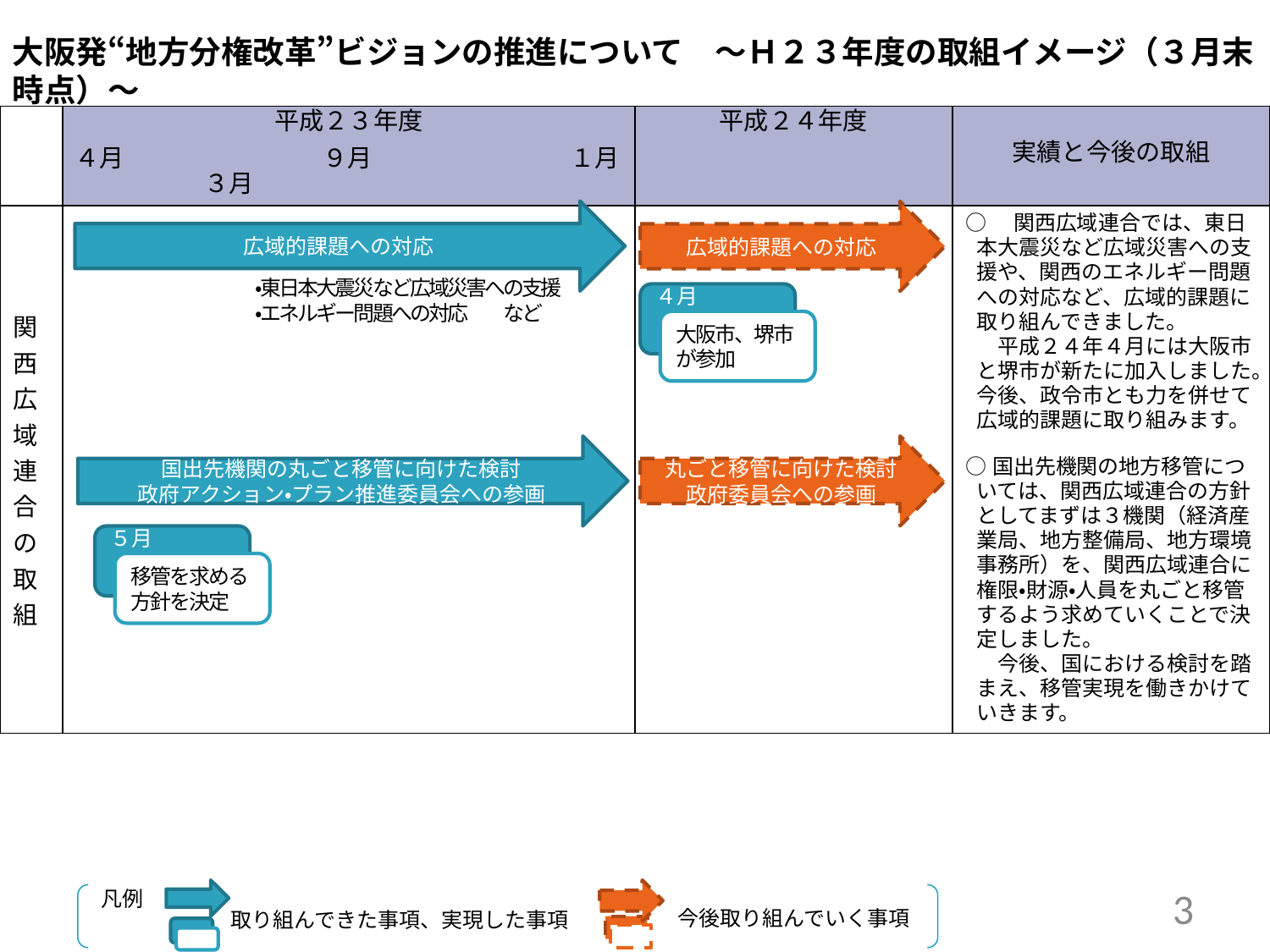

大阪発“地方分権改革”ビジョンの推進について　～Ｈ２３年度の取組イメージ（３月末時点）～
|  | 平成２３年度 | 平成２４年度 | 実績と今後の取組 |
| --- | --- | --- | --- |
|  | ４月　　　　　　　　９月　　　　　　　　１月　　　　　 ３月 |  |  |
| 関西広域連合の取組 |  |  | ○　関西広域連合では、東日本大震災など広域災害への支援や、関西のエネルギー問題への対応など、広域的課題に取り組んできました。 　平成２４年４月には大阪市と堺市が新たに加入しました。今後、政令市とも力を併せて広域的課題に取り組みます。 ○国出先機関の地方移管については、関西広域連合の方針としてまずは３機関（経済産業局、地方整備局、地方環境事務所）を、関西広域連合に権限・財源・人員を丸ごと移管するよう求めていくことで決定しました。 　今後、国における検討を踏まえ、移管実現を働きかけていきます。 |
広域的課題への対応
広域的課題への対応
・東日本大震災など広域災害への支援
・エネルギー問題への対応　　など
４月
大阪市、堺市
が参加
国出先機関の丸ごと移管に向けた検討
政府アクション・プラン推進委員会への参画
丸ごと移管に向けた検討
政府委員会への参画
５月
移管を求める方針を決定
凡例

今後取り組んでいく事項
取り組んできた事項、実現した事項

3